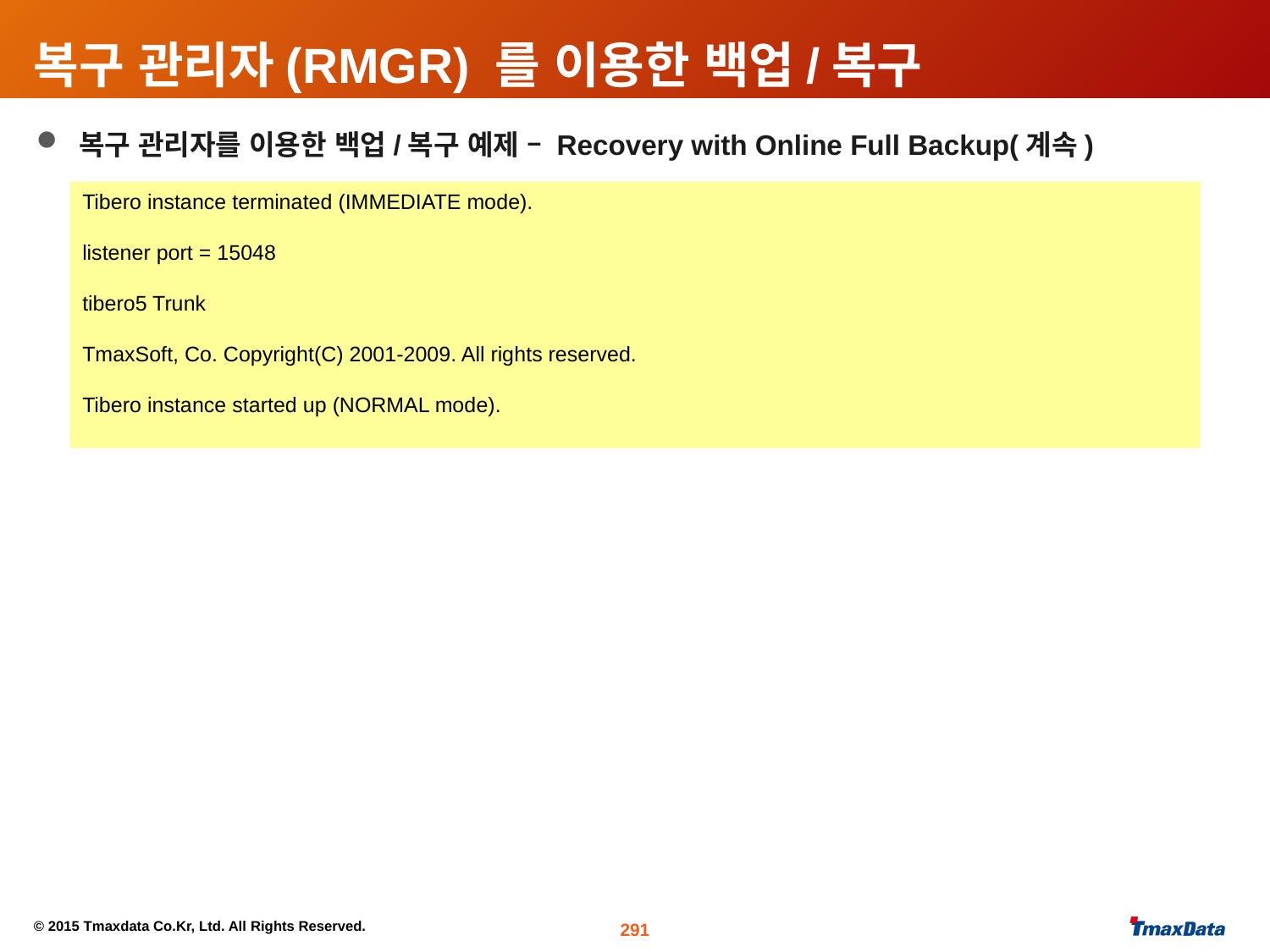

# 복구 관리자(RMGR) 를 이용한 백업/복구
 복구 관리자를 이용한 백업/복구 예제 – Recovery with Online Full Backup(계속)
Tibero instance terminated (IMMEDIATE mode).

listener port = 15048

tibero5 Trunk

TmaxSoft, Co. Copyright(C) 2001-2009. All rights reserved.

Tibero instance started up (NORMAL mode).